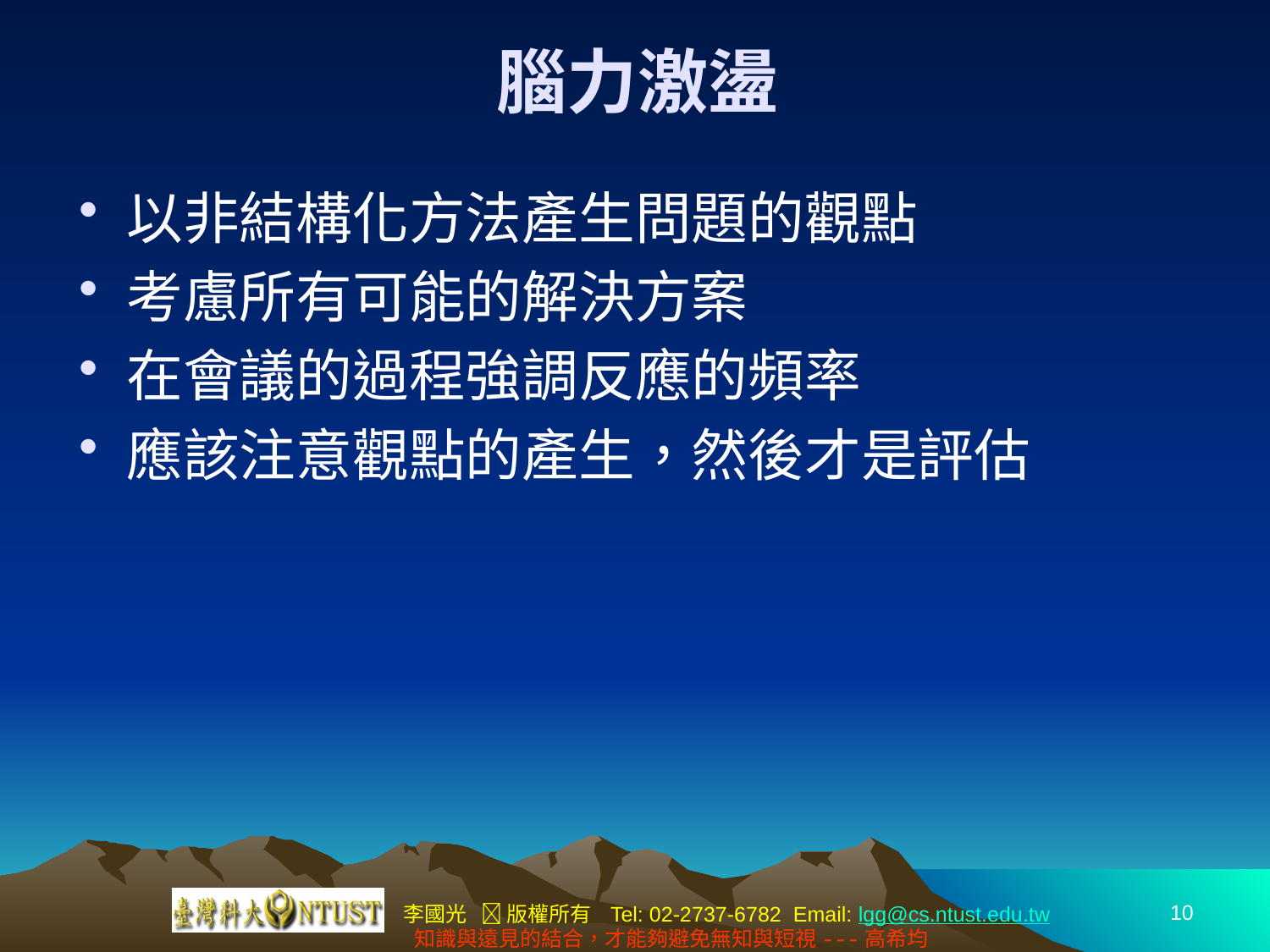

# 腦力激盪
以非結構化方法產生問題的觀點
考慮所有可能的解決方案
在會議的過程強調反應的頻率
應該注意觀點的產生，然後才是評估
10